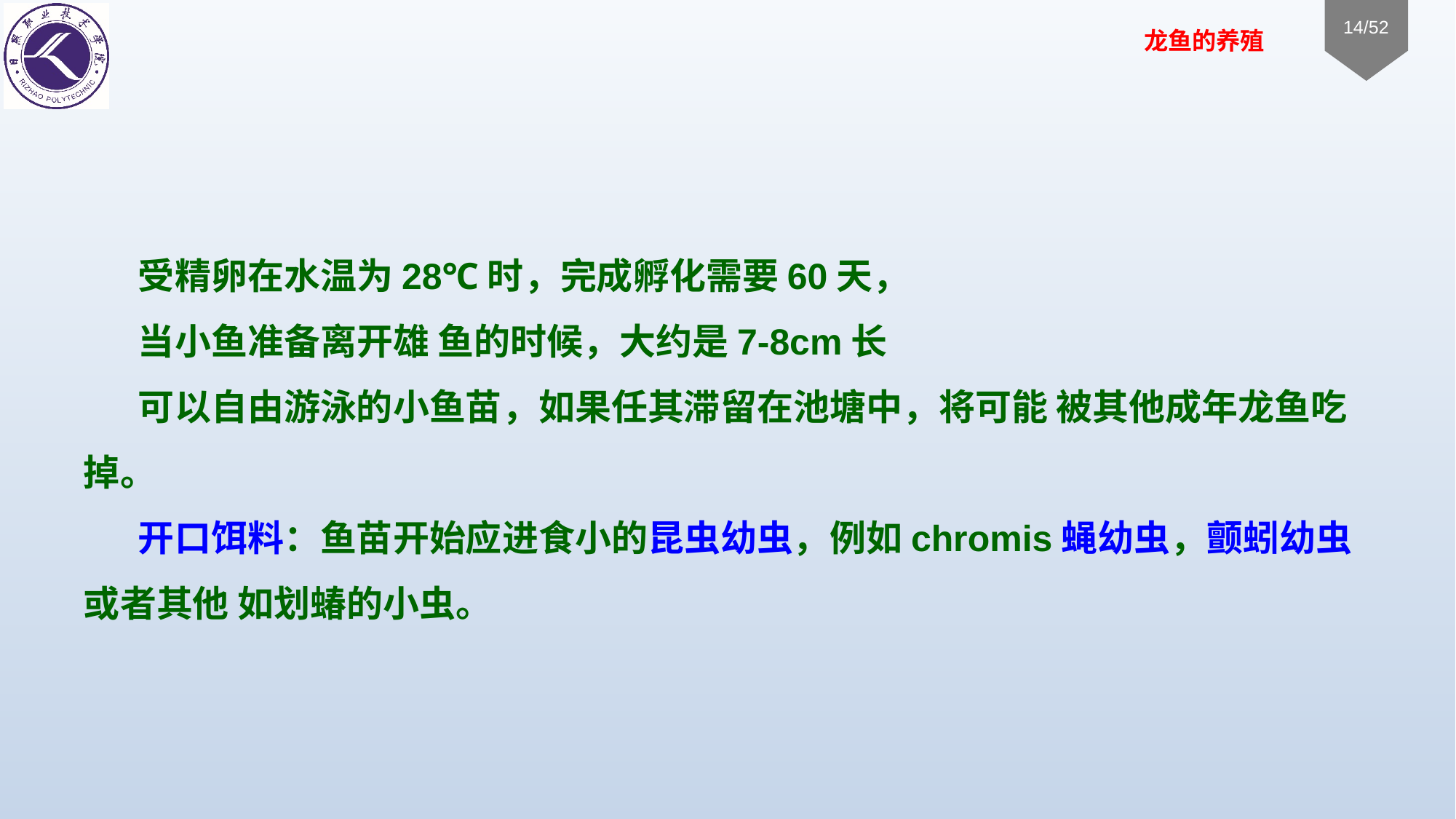

#
受精卵在水温为28℃时，完成孵化需要60天，
当小鱼准备离开雄 鱼的时候，大约是7-8cm长
可以自由游泳的小鱼苗，如果任其滞留在池塘中，将可能 被其他成年龙鱼吃掉。
开口饵料：鱼苗开始应进食小的昆虫幼虫，例如chromis蝇幼虫，颤蚓幼虫或者其他 如划蝽的小虫。